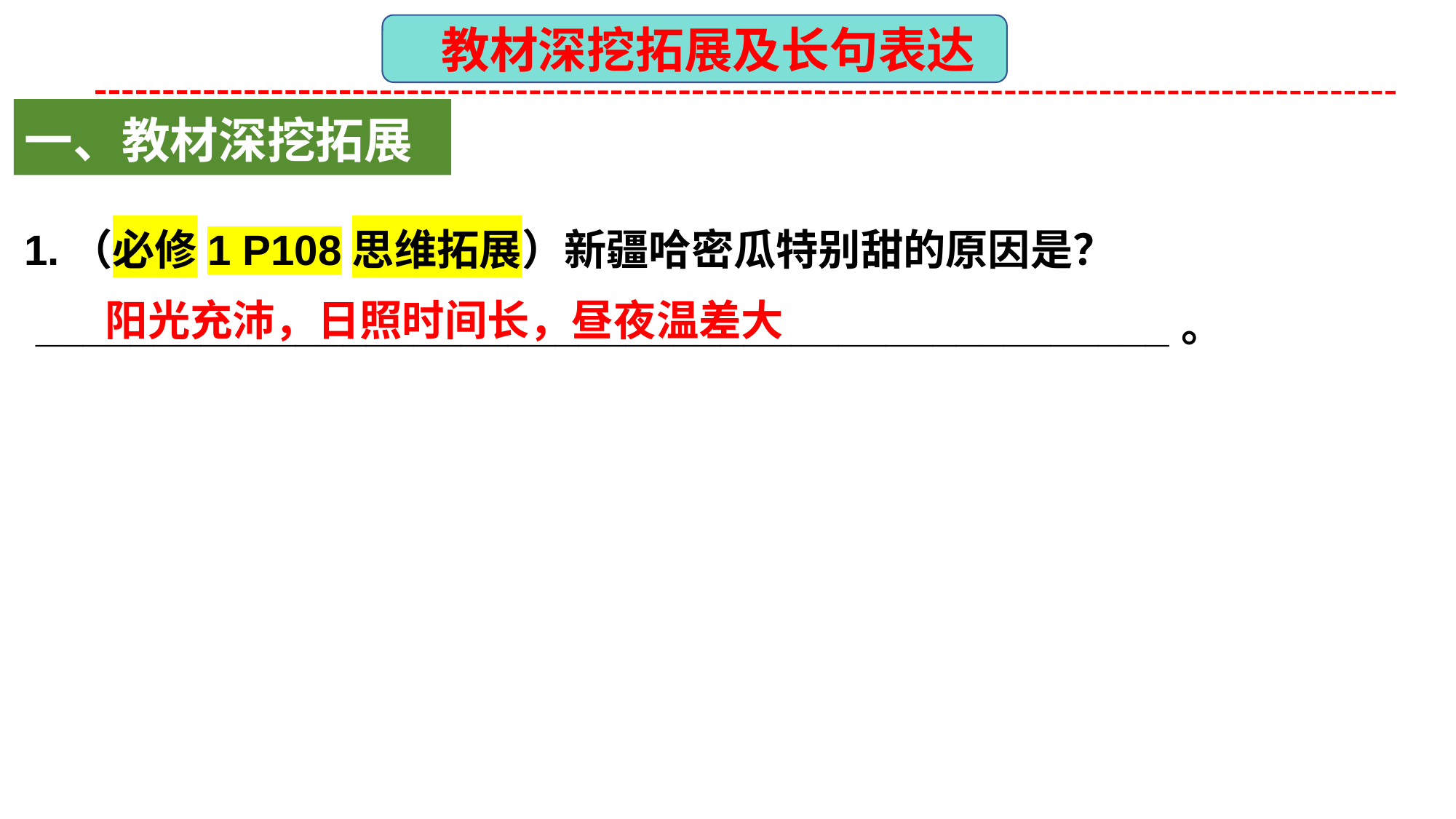

教材深挖拓展及长句表达
一、教材深挖拓展
1.（必修1 P108思维拓展）新疆哈密瓜特别甜的原因是？
 ________________________________________________。
阳光充沛，日照时间长，昼夜温差大